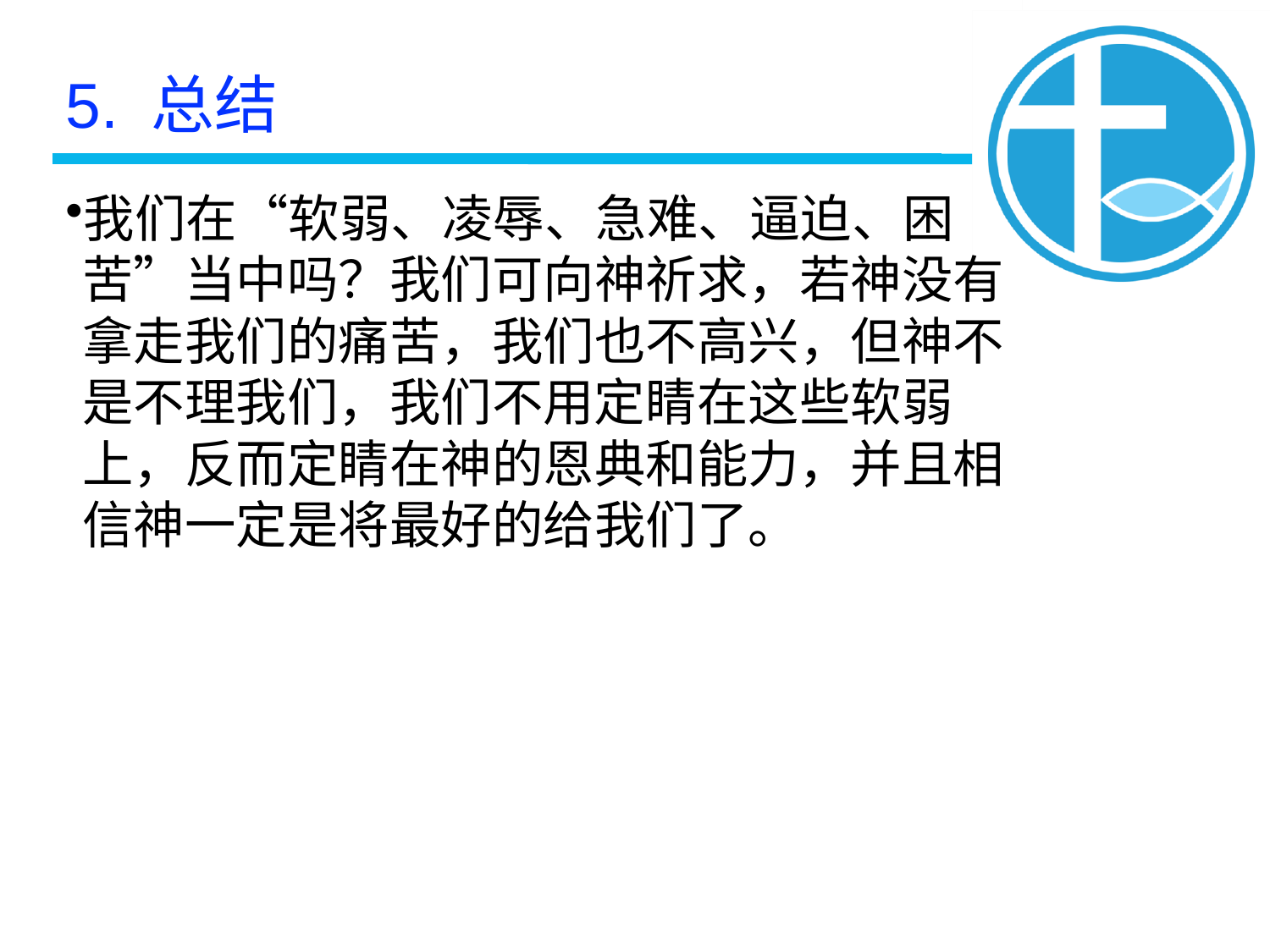

5. 总结
我们在“软弱、凌辱、急难、逼迫、困苦”当中吗？我们可向神祈求，若神没有拿走我们的痛苦，我们也不高兴，但神不是不理我们，我们不用定睛在这些软弱上，反而定睛在神的恩典和能力，并且相信神一定是将最好的给我们了。